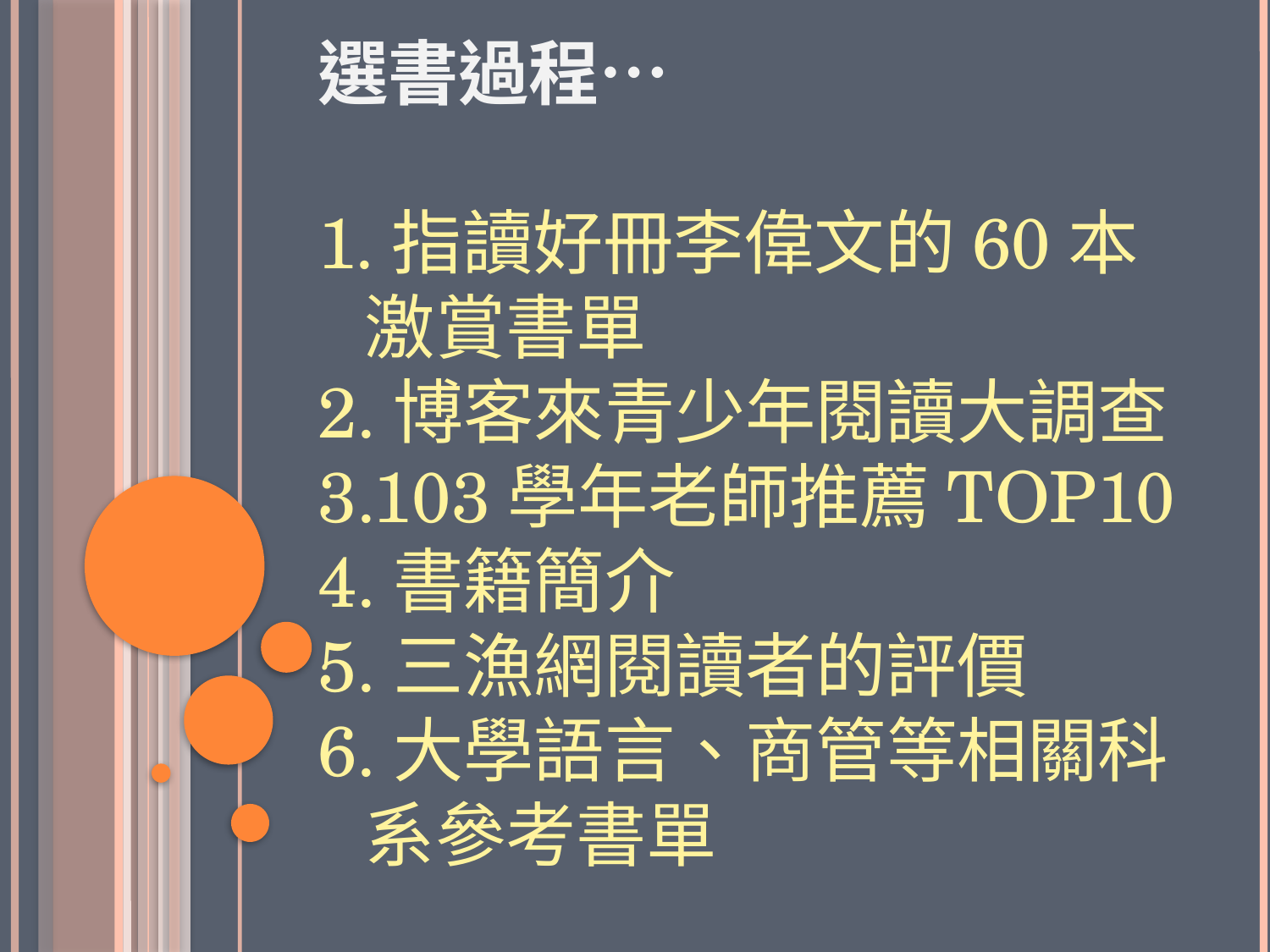

# 選書過程… 1.指讀好冊李偉文的60本 激賞書單 2.博客來青少年閱讀大調查 3.103學年老師推薦TOP10 4.書籍簡介 5.三漁網閱讀者的評價 6.大學語言、商管等相關科 系參考書單